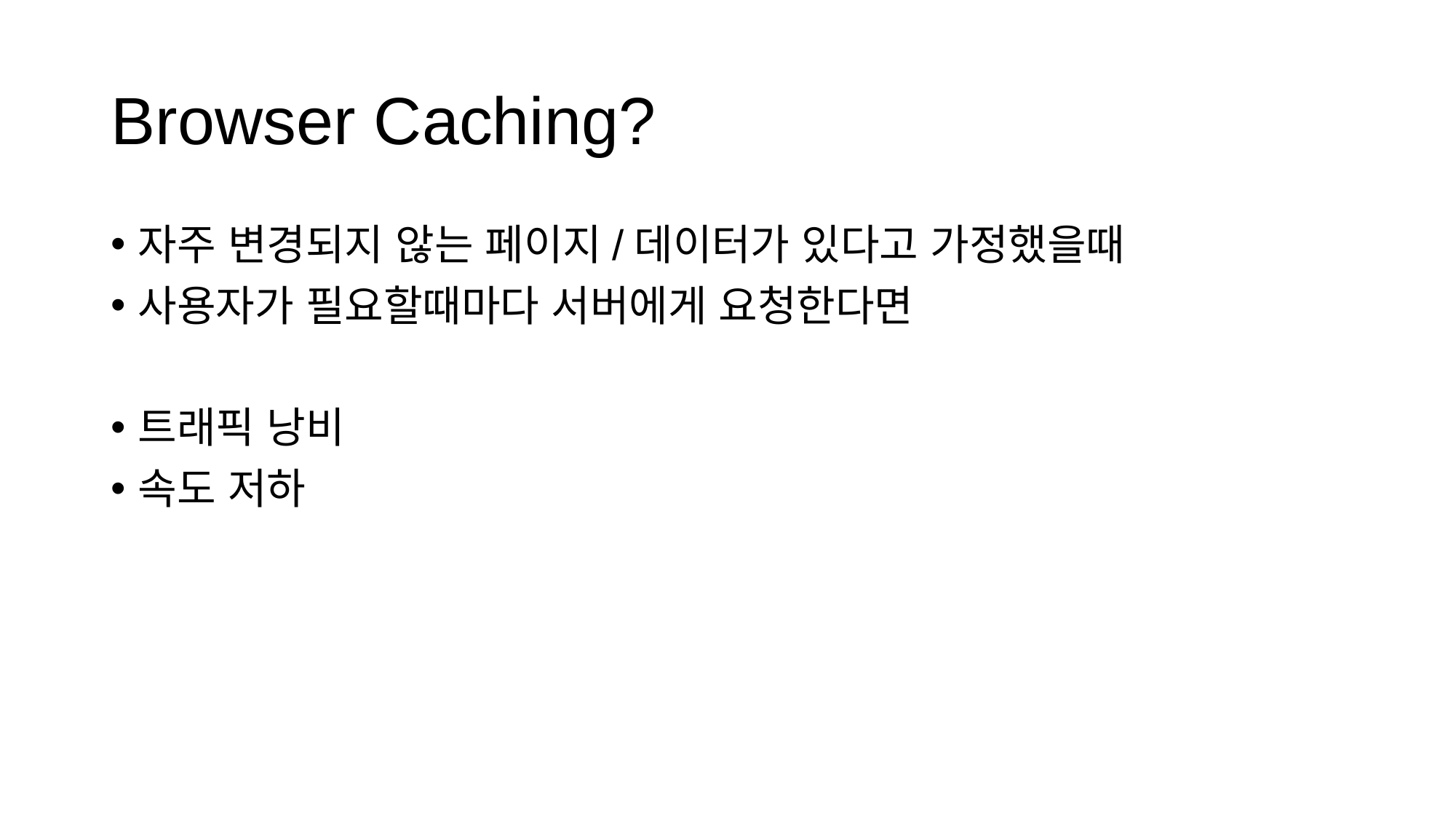

# Browser Caching?
자주 변경되지 않는 페이지/데이터가 있다고 가정했을때
사용자가 필요할때마다 서버에게 요청한다면

트래픽 낭비
속도 저하